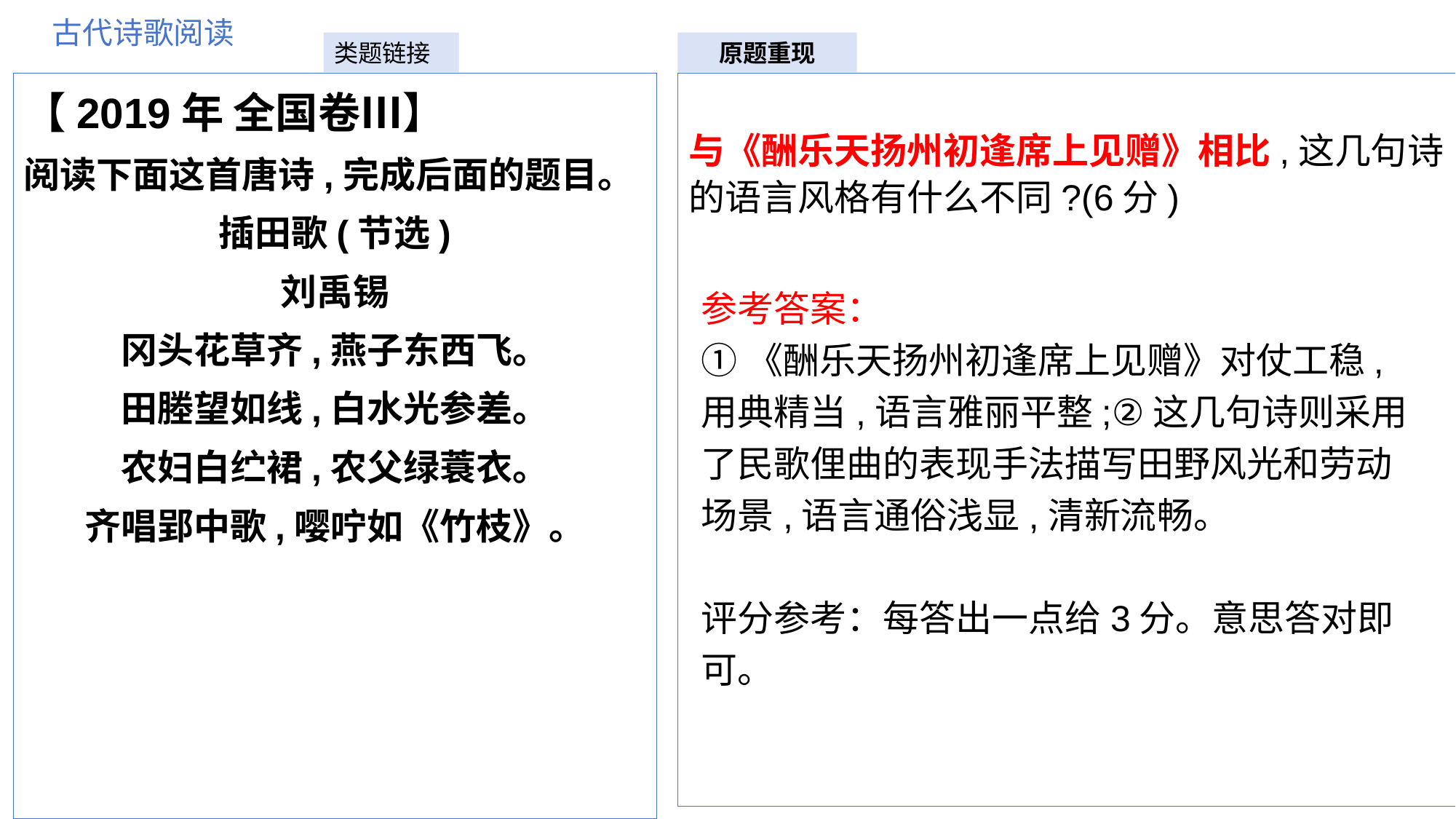

古代诗歌阅读
类题链接
原题重现
【2019年 全国卷Ⅲ】
阅读下面这首唐诗,完成后面的题目。
插田歌(节选)
刘禹锡
冈头花草齐,燕子东西飞。
田塍望如线,白水光参差。
农妇白纻裙,农父绿蓑衣。
齐唱郢中歌,嘤咛如《竹枝》。

与《酬乐天扬州初逢席上见赠》相比,这几句诗的语言风格有什么不同?(6分)

参考答案：
①《酬乐天扬州初逢席上见赠》对仗工稳,用典精当,语言雅丽平整;②这几句诗则采用了民歌俚曲的表现手法描写田野风光和劳动场景,语言通俗浅显,清新流畅。

评分参考：每答出一点给3分。意思答对即可。